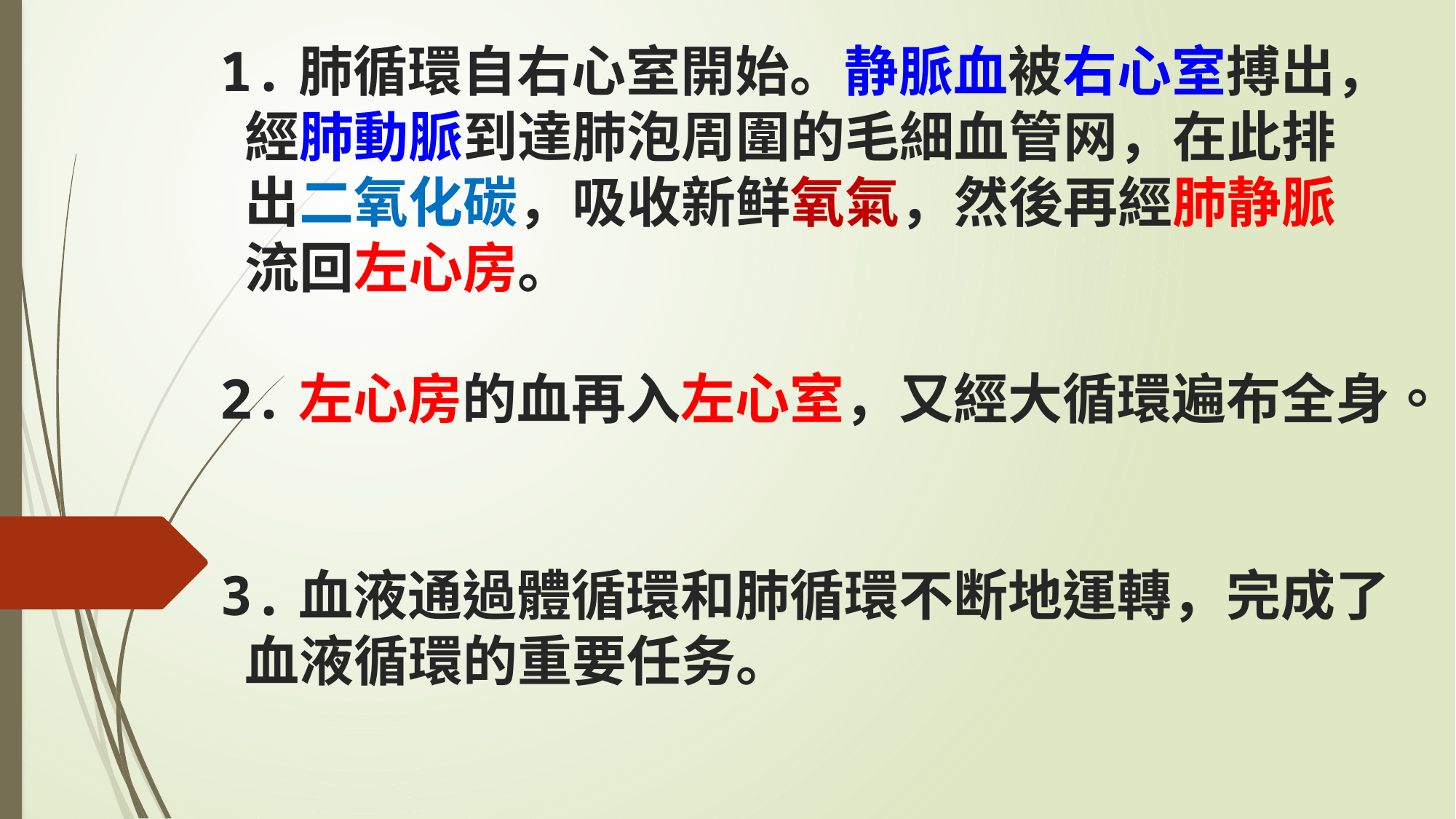

# 1.肺循環自右心室開始。静脈血被右心室搏出， 經肺動脈到達肺泡周圍的毛細血管网，在此排 出二氧化碳，吸收新鲜氧氣，然後再經肺静脈 流回左心房。 2.左心房的血再入左心室，又經大循環遍布全身。 3.血液通過體循環和肺循環不断地運轉，完成了 血液循環的重要任务。